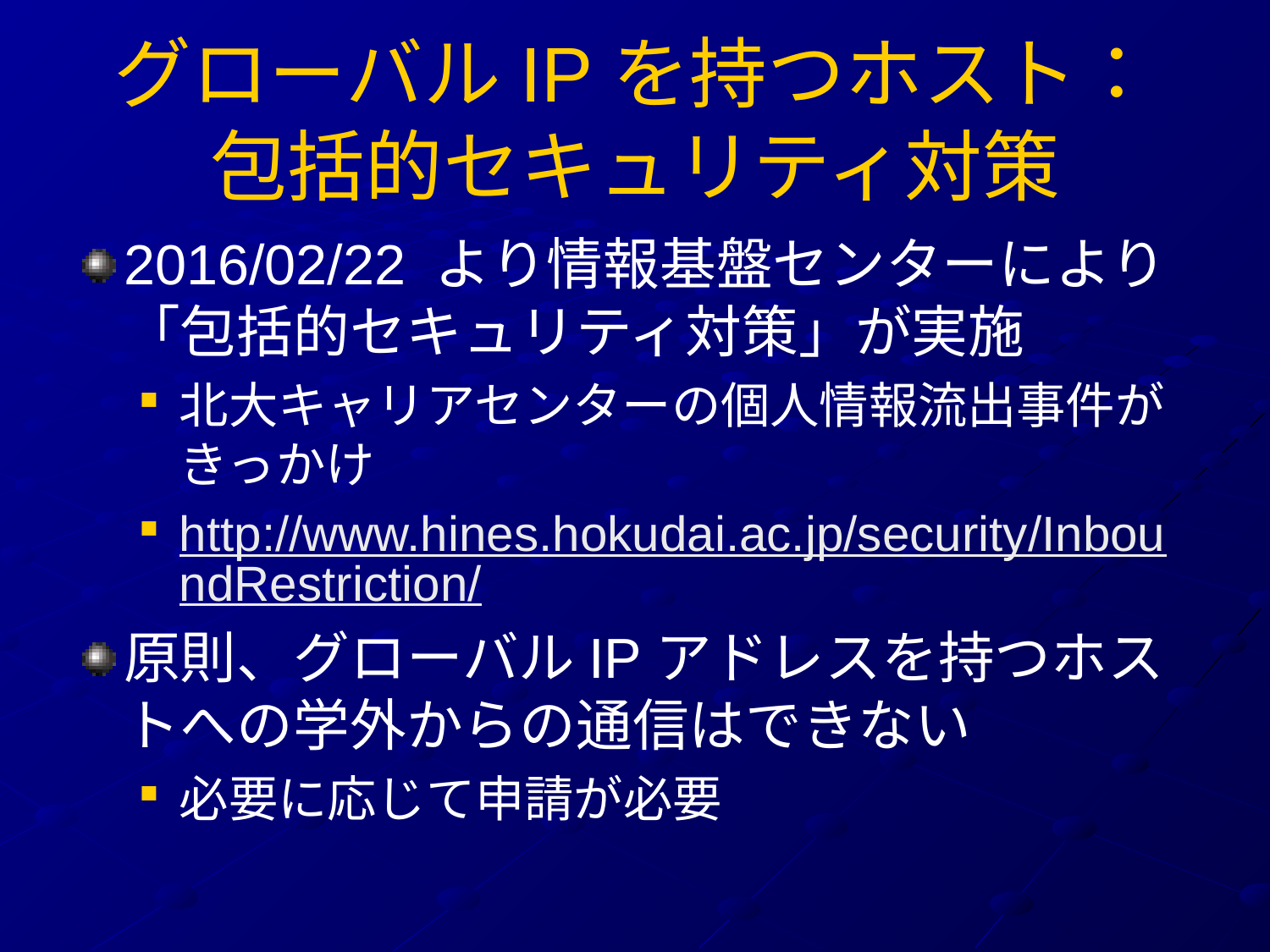

# グローバルIPを持つホスト： 包括的セキュリティ対策
2016/02/22 より情報基盤センターにより
「包括的セキュリティ対策」が実施
北大キャリアセンターの個人情報流出事件がきっかけ
http://www.hines.hokudai.ac.jp/security/InboundRestriction/
原則、グローバルIPアドレスを持つホストへの学外からの通信はできない
必要に応じて申請が必要